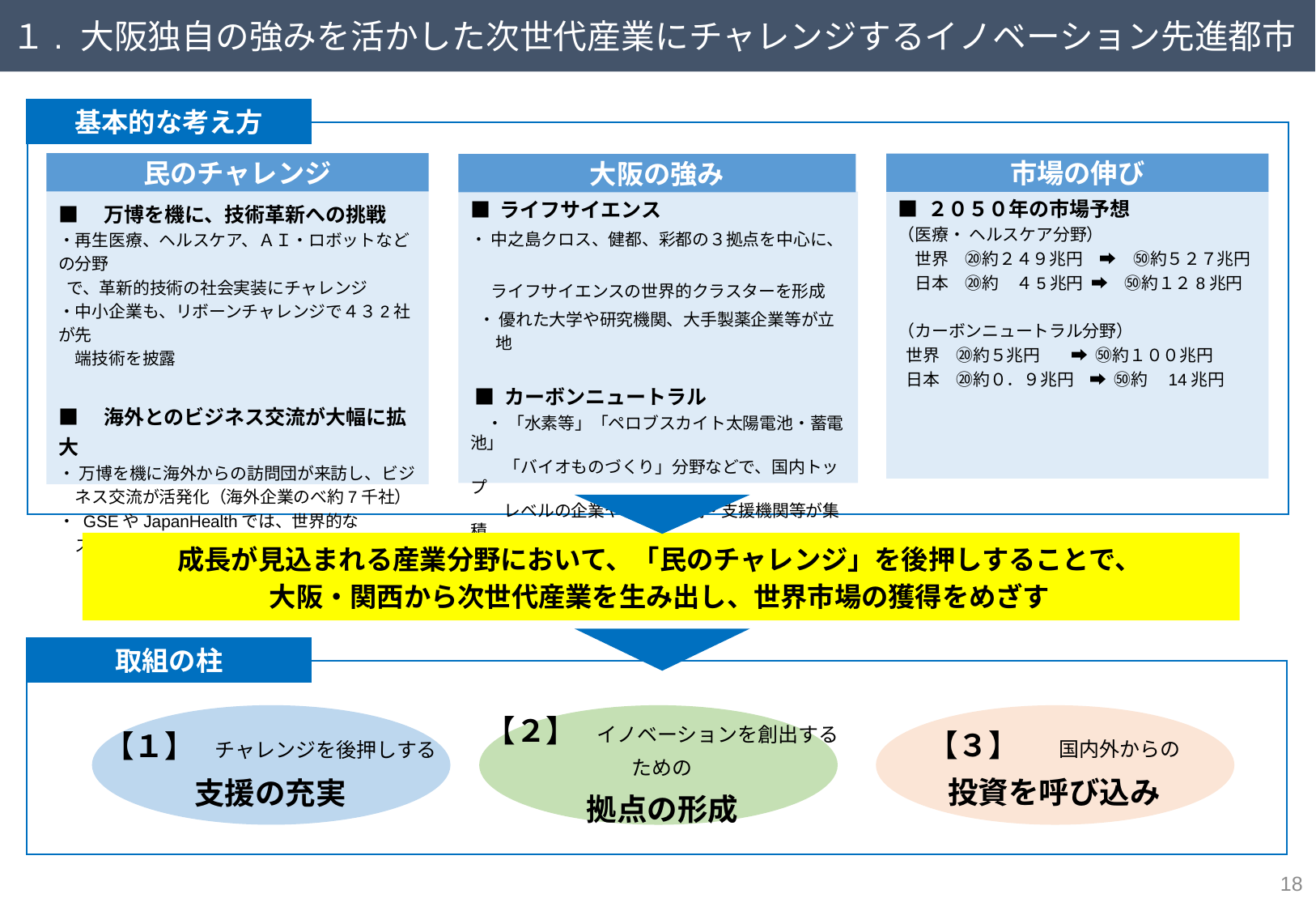

１. 大阪独自の強みを活かした次世代産業にチャレンジするイノベーション先進都市

基本的な考え方

民のチャレンジ
市場の伸び
大阪の強み
■　万博を機に、技術革新への挑戦
・再生医療、ヘルスケア、ＡＩ・ロボットなどの分野
 で、革新的技術の社会実装にチャレンジ
・中小企業も、リボーンチャレンジで４３2社が先
　端技術を披露

■　海外とのビジネス交流が大幅に拡大
・ 万博を機に海外からの訪問団が来訪し、ビジ
　ネス交流が活発化（海外企業のべ約7千社）
・ GSEやJapanHealthでは、世界的な
　スタートアップや大企業、投資家等が集結
■ ２０５０年の市場予想
（医療・ ヘルスケア分野）
　世界　⑳約２４９兆円　➡　㊿約５２７兆円
　日本　⑳約　４5兆円  ➡　㊿約１２8兆円

（カーボンニュートラル分野）
 世界　⑳約５兆円        ➡  ㊿約１００兆円
 日本　⑳約０．９兆円    ➡  ㊿約　14兆円

■ ライフサイエンス
・ 中之島クロス、健都、彩都の３拠点を中心に、
　 ライフサイエンスの世界的クラスターを形成
 ・ 優れた大学や研究機関、大手製薬企業等が立地

 ■ カーボンニュートラル
　・ 「水素等」「ペロブスカイト太陽電池・蓄電池」
　　「バイオものづくり」分野などで、国内トップ
　　レベルの企業や、研究機関・支援機関等が集積

成長が見込まれる産業分野において、「民のチャレンジ」を後押しすることで、
大阪・関西から次世代産業を生み出し、世界市場の獲得をめざす

取組の柱

【３】　　国内外からの
投資を呼び込み
【１】　チャレンジを後押しする
支援の充実
【２】　イノベーションを創出するための
拠点の形成
18